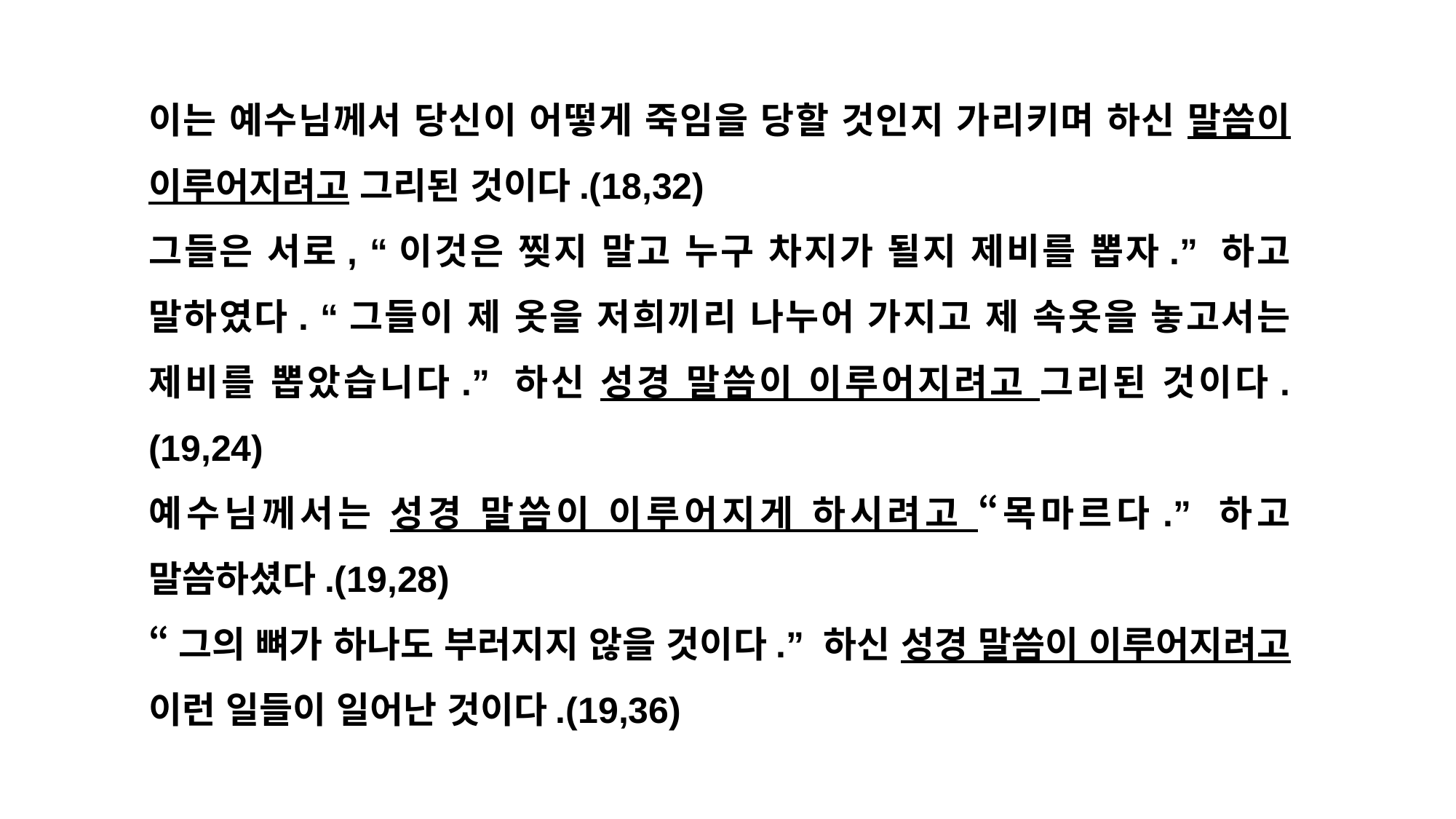

이는 예수님께서 당신이 어떻게 죽임을 당할 것인지 가리키며 하신 말씀이 이루어지려고 그리된 것이다.(18,32)
그들은 서로, “이것은 찢지 말고 누구 차지가 될지 제비를 뽑자.” 하고 말하였다. “그들이 제 옷을 저희끼리 나누어 가지고 제 속옷을 놓고서는 제비를 뽑았습니다.” 하신 성경 말씀이 이루어지려고 그리된 것이다.(19,24)
예수님께서는 성경 말씀이 이루어지게 하시려고 “목마르다.” 하고 말씀하셨다.(19,28)
“그의 뼈가 하나도 부러지지 않을 것이다.” 하신 성경 말씀이 이루어지려고 이런 일들이 일어난 것이다.(19,36)